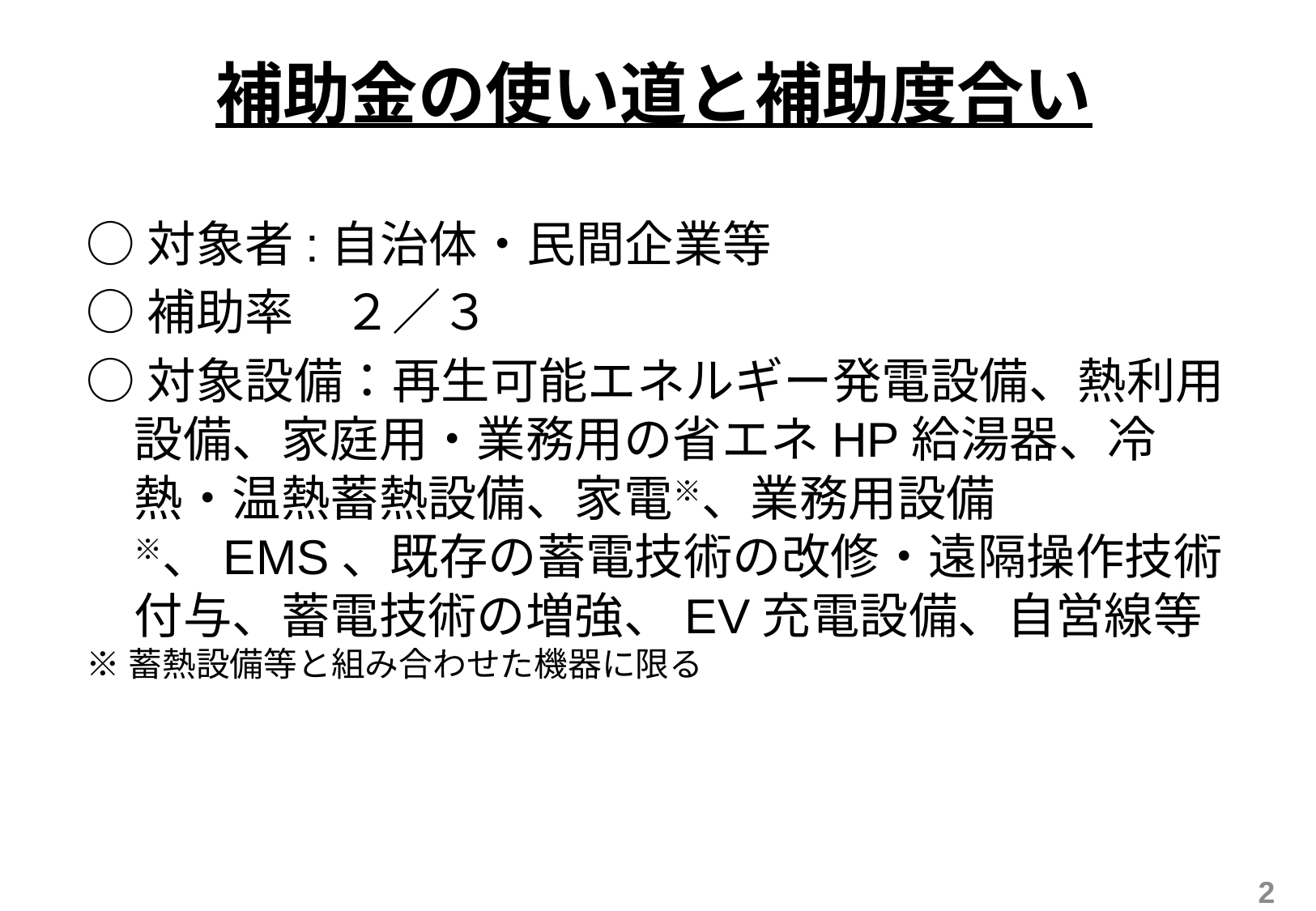

補助金の使い道と補助度合い
○対象者:自治体・民間企業等
○補助率　２／３
○対象設備：再生可能エネルギー発電設備、熱利用設備、家庭用・業務用の省エネHP給湯器、冷熱・温熱蓄熱設備、家電※、業務用設備※、EMS、既存の蓄電技術の改修・遠隔操作技術付与、蓄電技術の増強、EV充電設備、自営線等
※蓄熱設備等と組み合わせた機器に限る

2